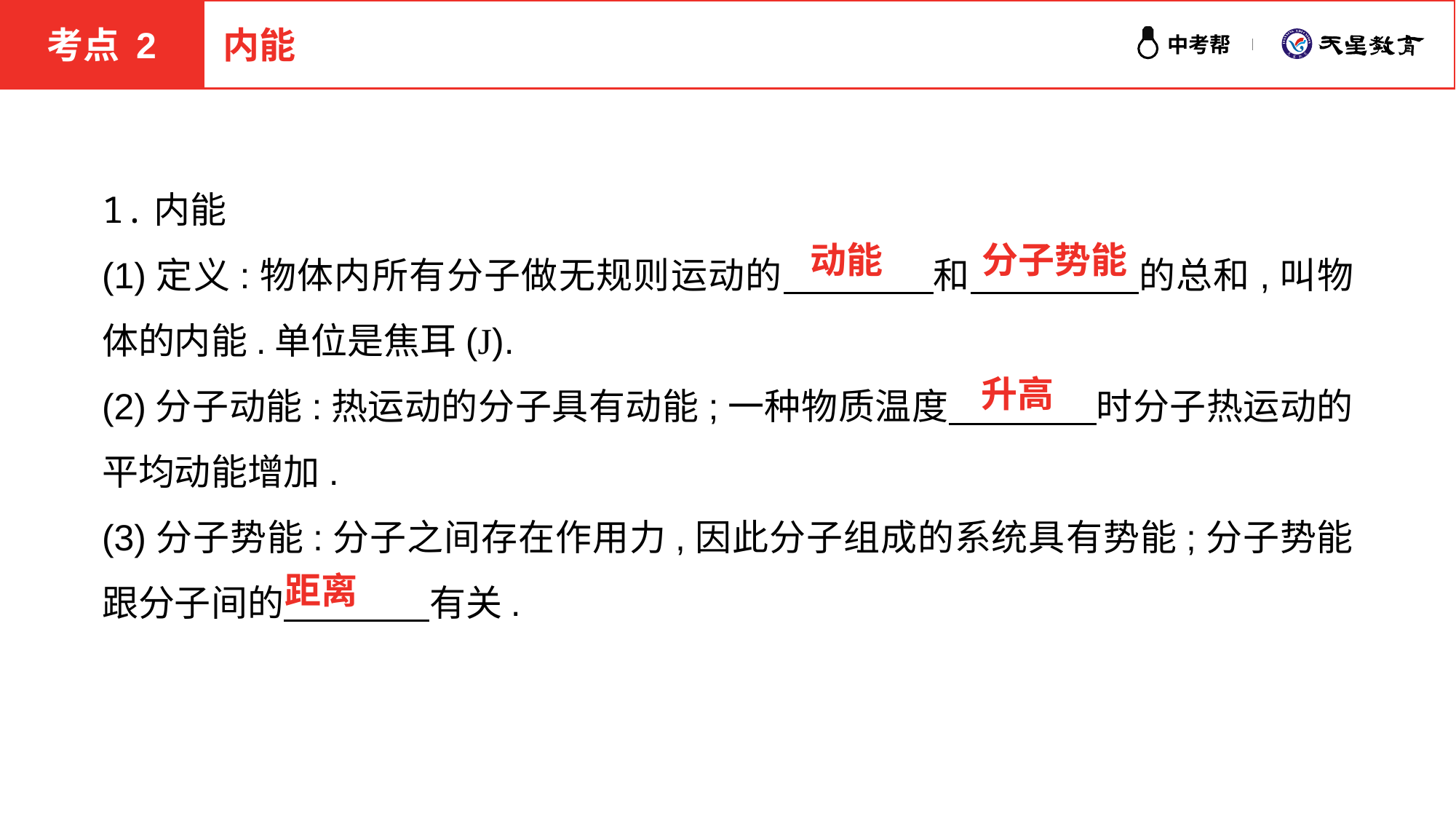

考点 2
内能
1.内能
(1)定义:物体内所有分子做无规则运动的　　　　和　　　　  的总和,叫物体的内能.单位是焦耳(J).
(2)分子动能:热运动的分子具有动能;一种物质温度　　　　时分子热运动的平均动能增加.
(3)分子势能:分子之间存在作用力,因此分子组成的系统具有势能;分子势能跟分子间的　　　　有关.
动能
分子势能
升高
距离